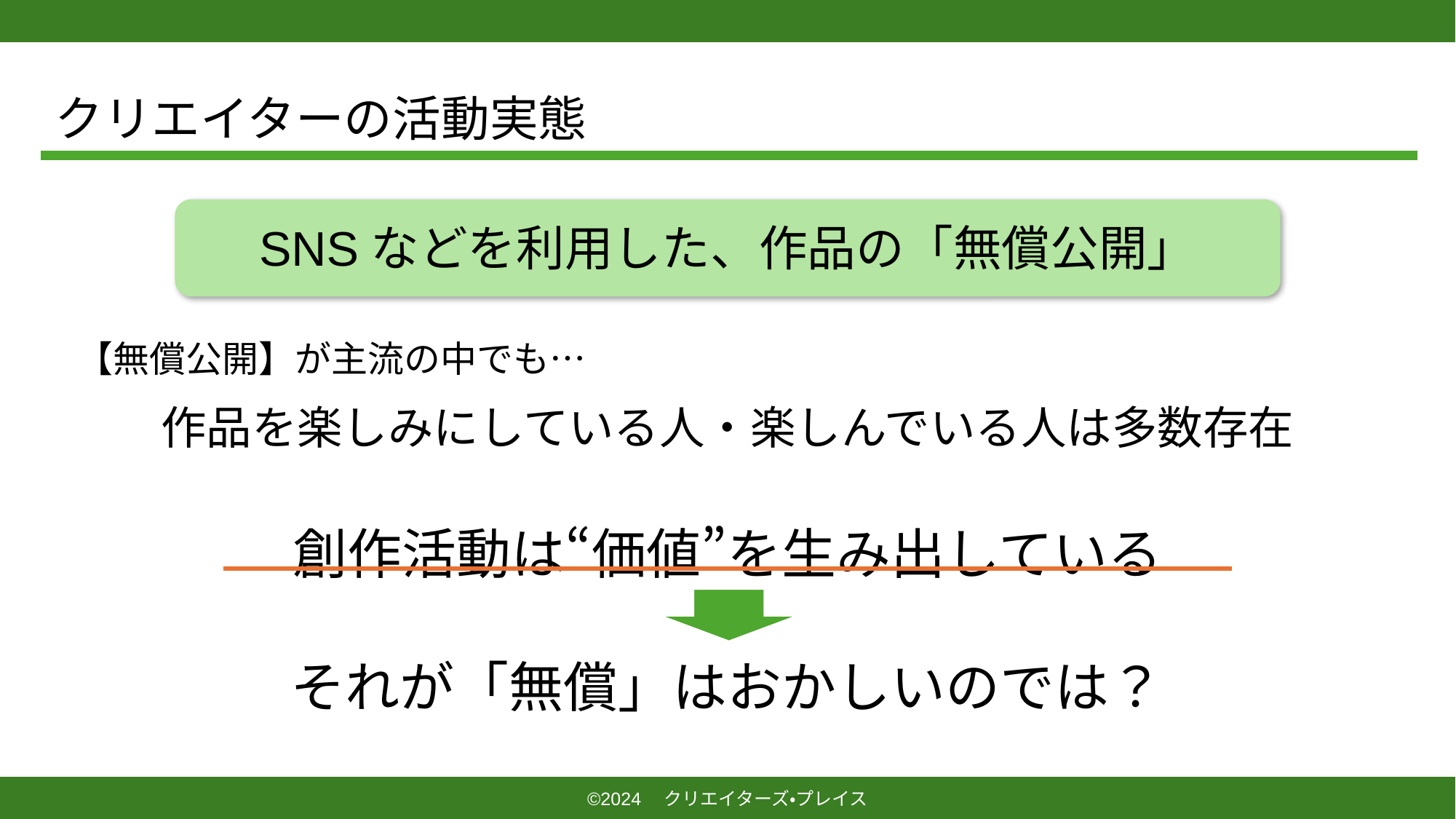

クリエイターの活動実態

SNSなどを利用した、作品の「無償公開」
【無償公開】が主流の中でも…
作品を楽しみにしている人・楽しんでいる人は多数存在
創作活動は“価値”を生み出している

それが「無償」はおかしいのでは？
©2024　クリエイターズ・プレイス